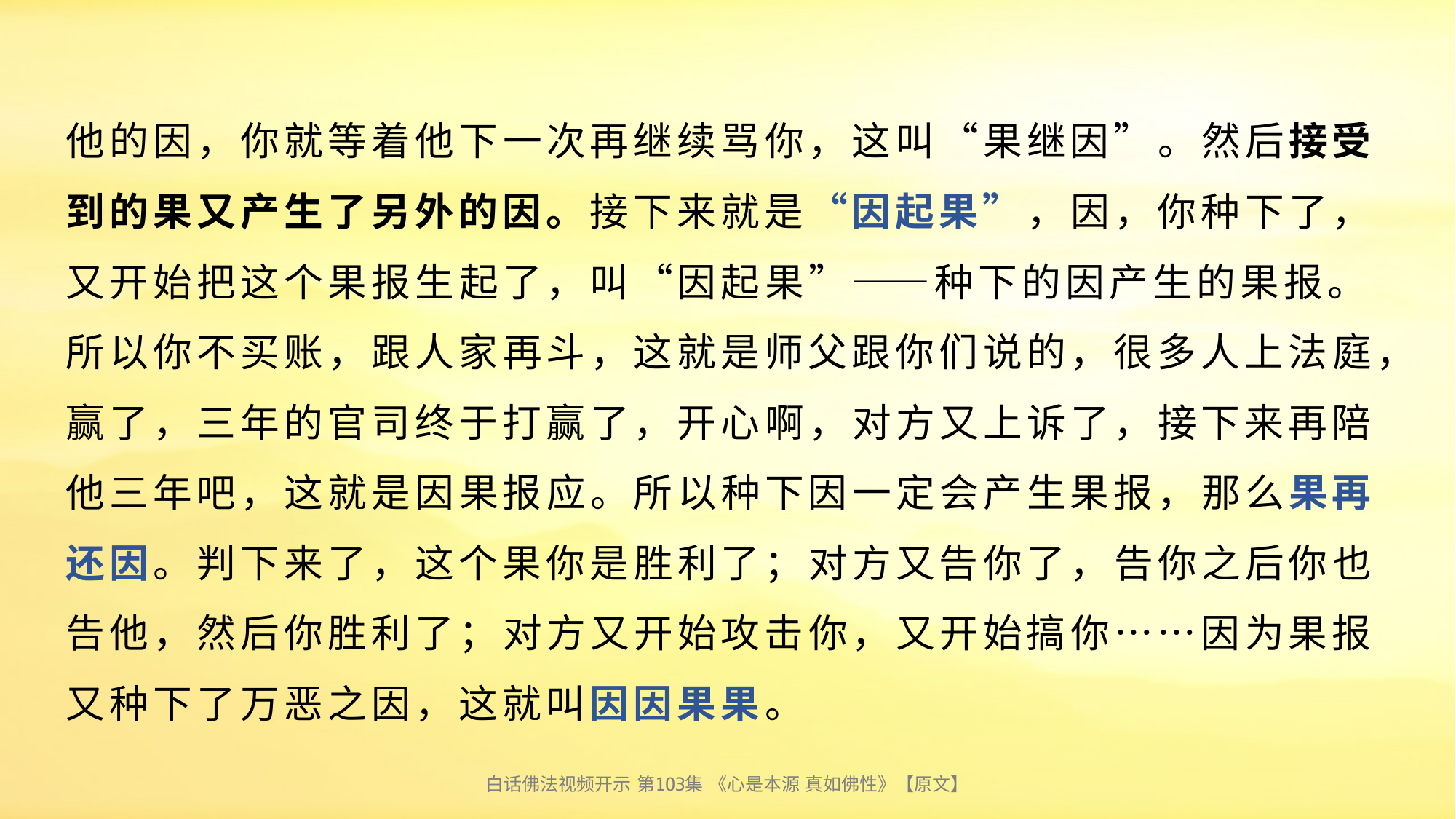

# 他的因，你就等着他下一次再继续骂你，这叫“果继因”。然后接受到的果又产生了另外的因。接下来就是“因起果”，因，你种下了，又开始把这个果报生起了，叫“因起果”——种下的因产生的果报。所以你不买账，跟人家再斗，这就是师父跟你们说的，很多人上法庭，赢了，三年的官司终于打赢了，开心啊，对方又上诉了，接下来再陪他三年吧，这就是因果报应。所以种下因一定会产生果报，那么果再还因。判下来了，这个果你是胜利了；对方又告你了，告你之后你也告他，然后你胜利了；对方又开始攻击你，又开始搞你……因为果报又种下了万恶之因，这就叫因因果果。
白话佛法视频开示 第103集 《心是本源 真如佛性》【原文】